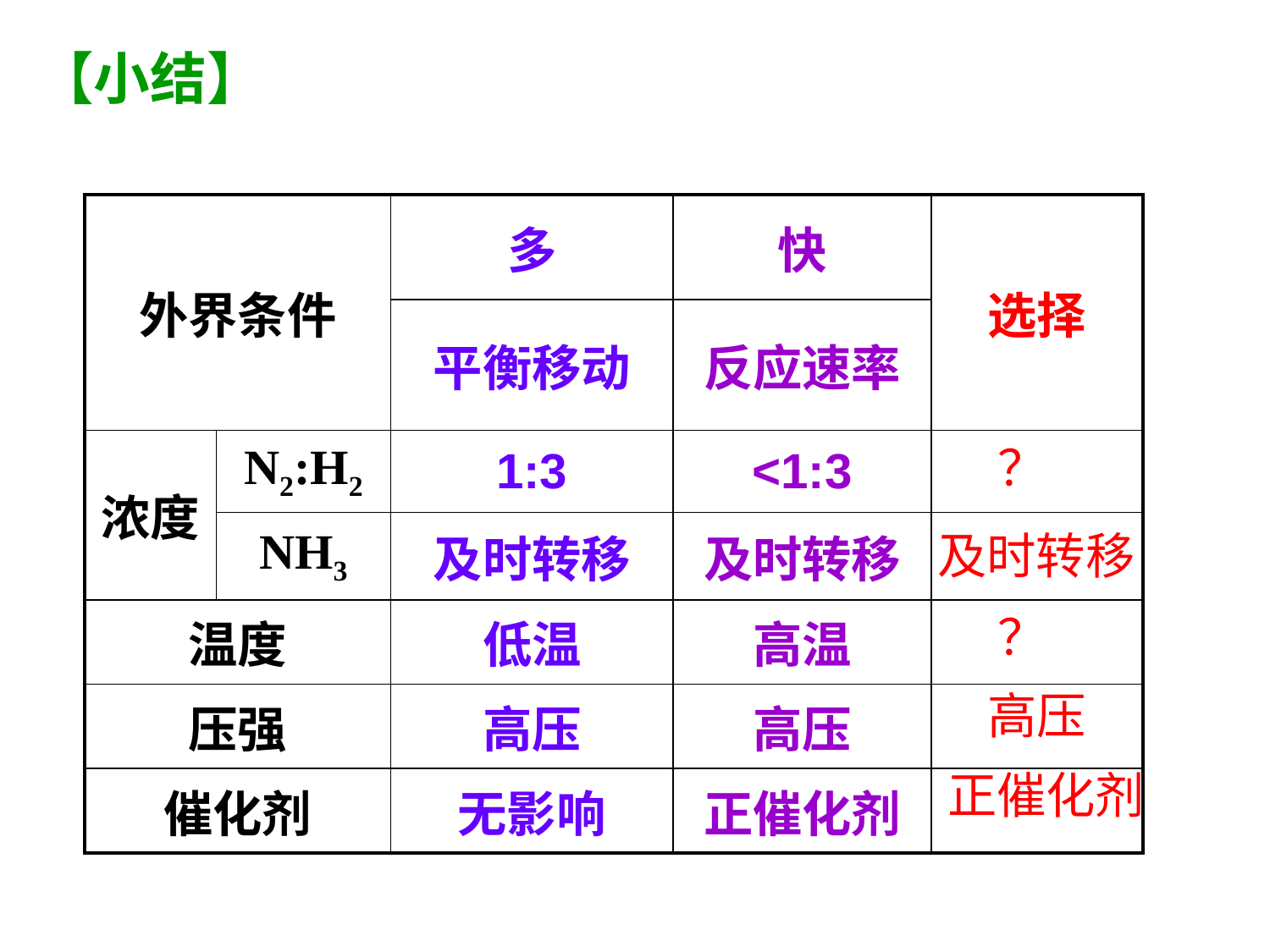

【小结】
| 外界条件 |  | 多 | 快 | 选择 |
| --- | --- | --- | --- | --- |
|  |  | 平衡移动 | 反应速率 |  |
| 浓度 | N2:H2 | 1:3 | <1:3 |  |
|  | NH3 | 及时转移 | 及时转移 |  |
| 温度 |  | 低温 | 高温 |  |
| 压强 |  | 高压 | 高压 |  |
| 催化剂 |  | 无影响 | 正催化剂 |  |
？
及时转移
？
高压
正催化剂